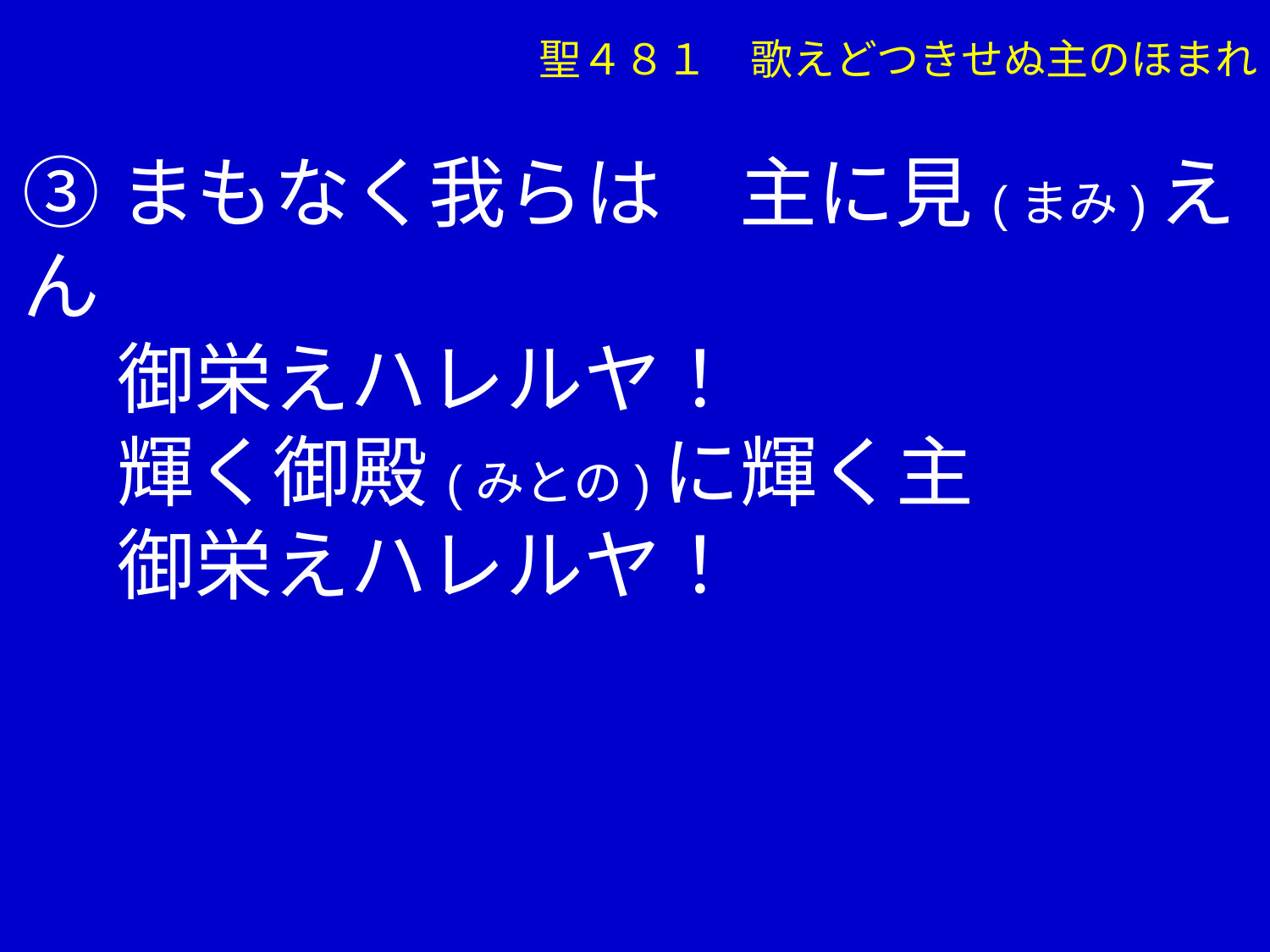

聖４８１　歌えどつきせぬ主のほまれ
③まもなく我らは　主に見(まみ)えん
　 御栄えハレルヤ！
　 輝く御殿(みとの)に輝く主
　 御栄えハレルヤ！